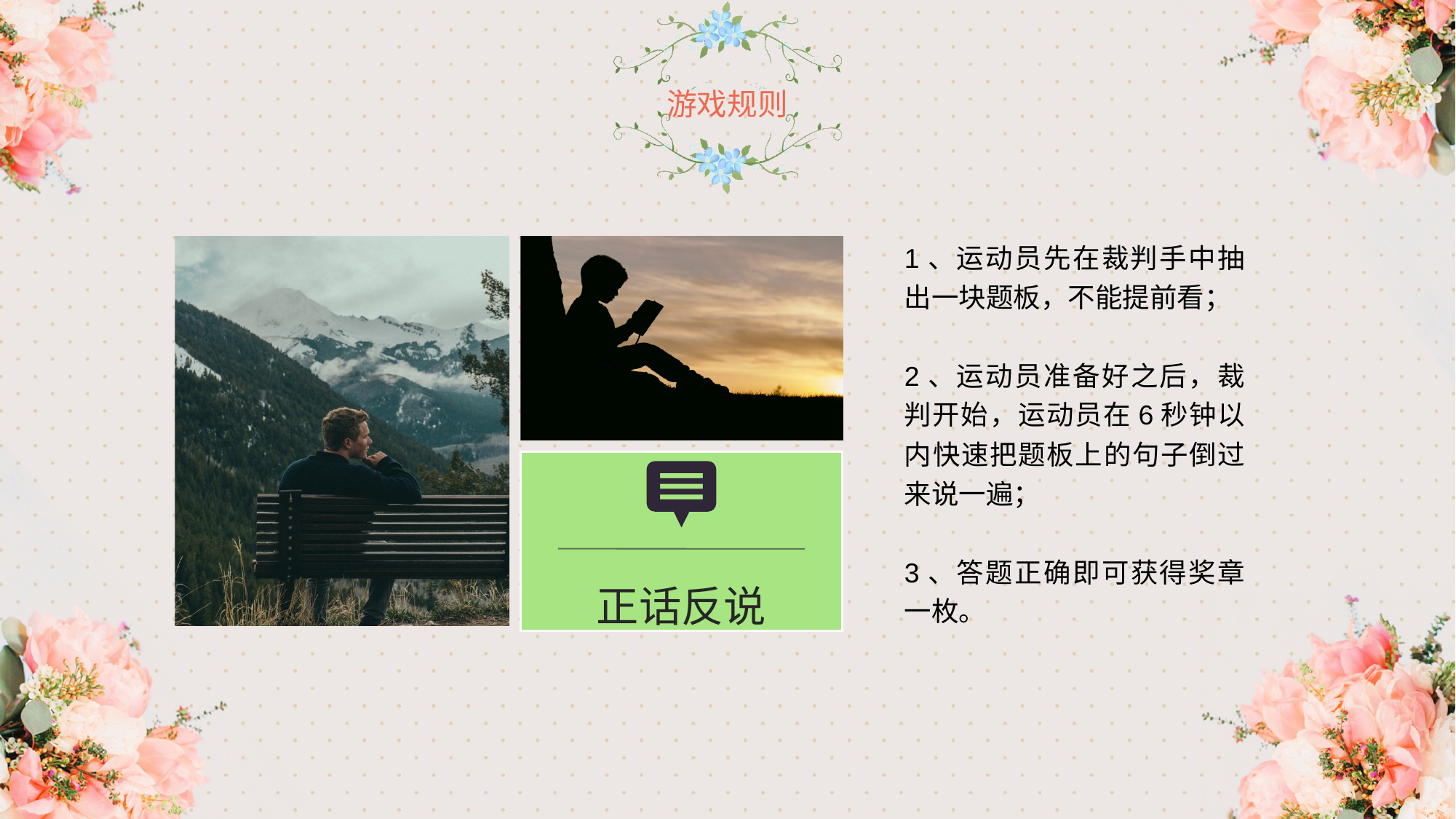

1、运动员先在裁判手中抽出一块题板，不能提前看；

2、运动员准备好之后，裁判开始，运动员在6秒钟以内快速把题板上的句子倒过来说一遍；

3、答题正确即可获得奖章一枚。

正话反说